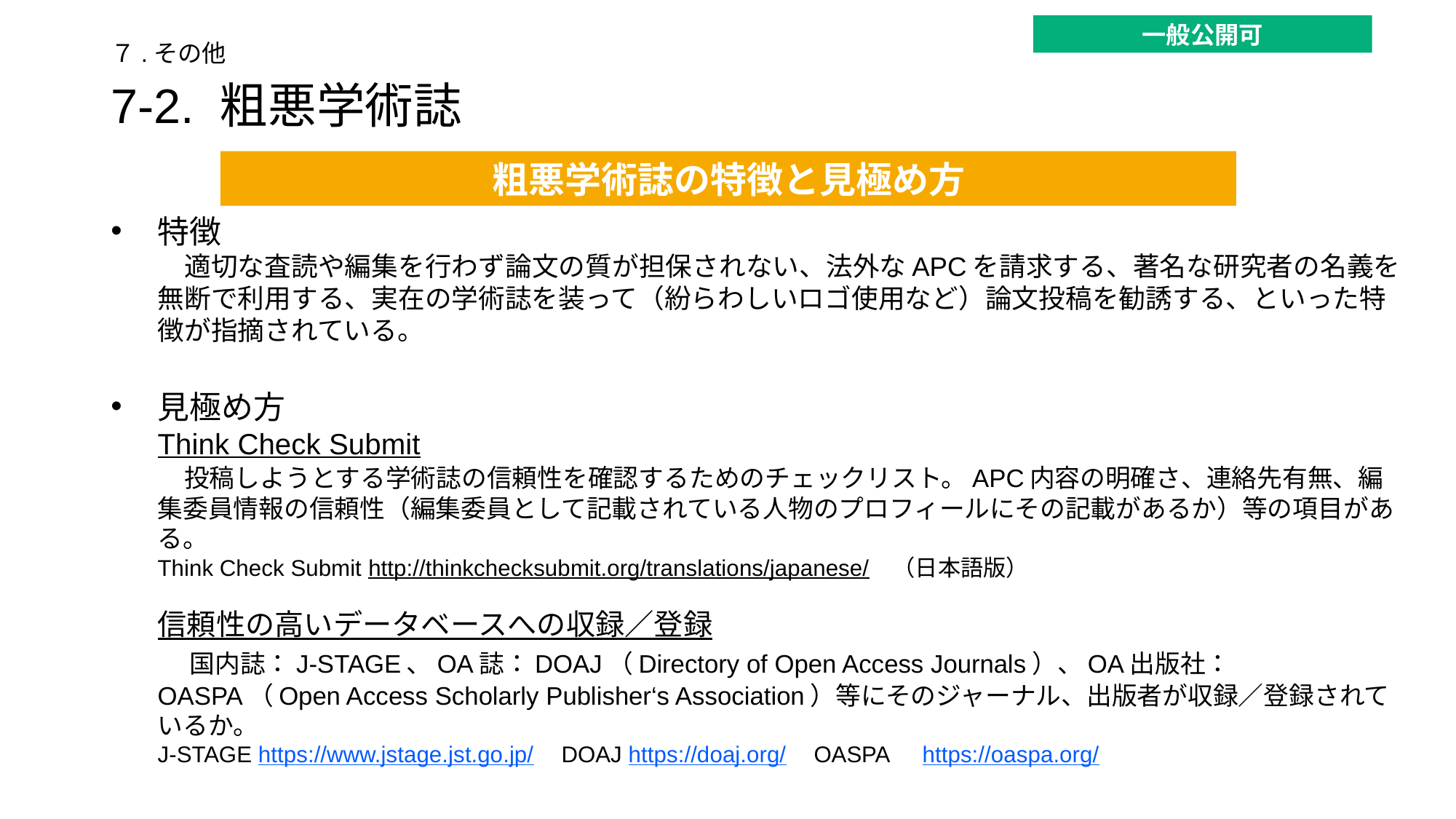

一般公開可
７.その他
# 7-2. 粗悪学術誌
粗悪学術誌の特徴と見極め方
特徴
　適切な査読や編集を行わず論文の質が担保されない、法外なAPCを請求する、著名な研究者の名義を無断で利用する、実在の学術誌を装って（紛らわしいロゴ使用など）論文投稿を勧誘する、といった特徴が指摘されている。

見極め方
Think Check Submit
　投稿しようとする学術誌の信頼性を確認するためのチェックリスト。APC内容の明確さ、連絡先有無、編集委員情報の信頼性（編集委員として記載されている人物のプロフィールにその記載があるか）等の項目がある。
Think Check Submit http://thinkchecksubmit.org/translations/japanese/　（日本語版）
信頼性の高いデータベースへの収録／登録
　国内誌：J-STAGE、OA誌：DOAJ（Directory of Open Access Journals）、OA出版社：OASPA（Open Access Scholarly Publisher‘s Association）等にそのジャーナル、出版者が収録／登録されているか。
J-STAGE https://www.jstage.jst.go.jp/　DOAJ https://doaj.org/　OASPA　https://oaspa.org/